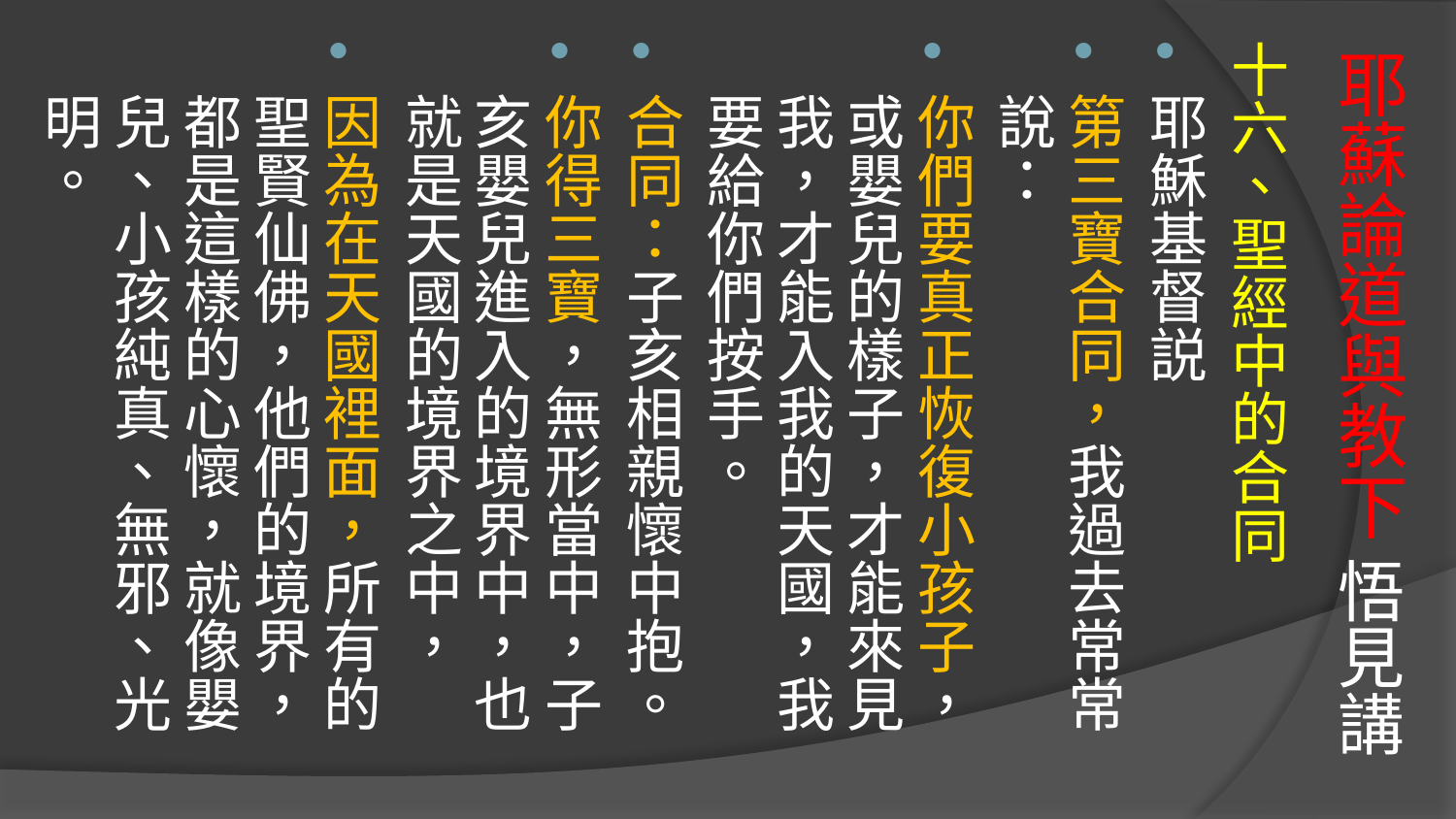

# 耶蘇論道與教下 悟見講
十六、聖經中的合同
耶穌基督説
第三寶合同，我過去常常說：
你們要真正恢復小孩子，或嬰兒的樣子，才能來見我，才能入我的天國，我要給你們按手。
合同：子亥相親懷中抱。
你得三寶，無形當中，子亥嬰兒進入的境界中，也就是天國的境界之中，
因為在天國裡面，所有的聖賢仙佛，他們的境界，都是這樣的心懷，就像嬰兒、小孩純真、無邪、光明。